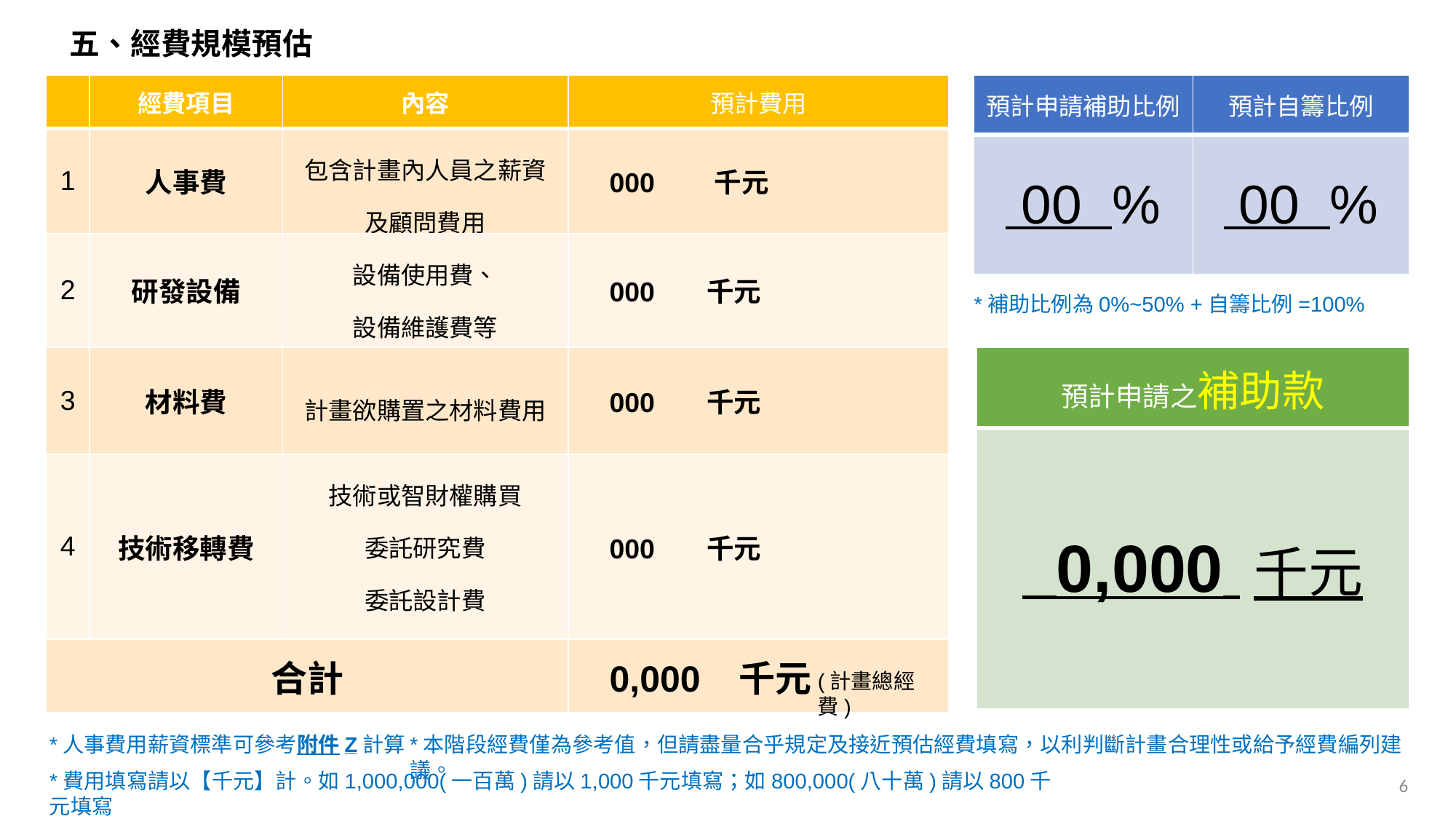

五、經費規模預估
|  | 經費項目 | 內容 | 預計費用 |
| --- | --- | --- | --- |
| 1 | 人事費 | 包含計畫內人員之薪資及顧問費用 | 000 千元 |
| 2 | 研發設備 | 設備使用費、 設備維護費等 | 000 千元 |
| 3 | 材料費 | 計畫欲購置之材料費用 | 000 千元 |
| 4 | 技術移轉費 | 技術或智財權購買 委託研究費 委託設計費 委託諮詢費等費用 | 000 千元 |
| 合計 |  |  | 0,000 千元 |
| 預計申請補助比例 | 預計自籌比例 |
| --- | --- |
| 00 % | 00 % |
*補助比例為0%~50% +自籌比例=100%
| 預計申請之補助款 |
| --- |
| 0,000 千元 |
(計畫總經費)
*人事費用薪資標準可參考附件Z計算
*本階段經費僅為參考值，但請盡量合乎規定及接近預估經費填寫，以利判斷計畫合理性或給予經費編列建議。
*費用填寫請以【千元】計。如1,000,000(一百萬)請以1,000千元填寫；如800,000(八十萬)請以800千元填寫
6